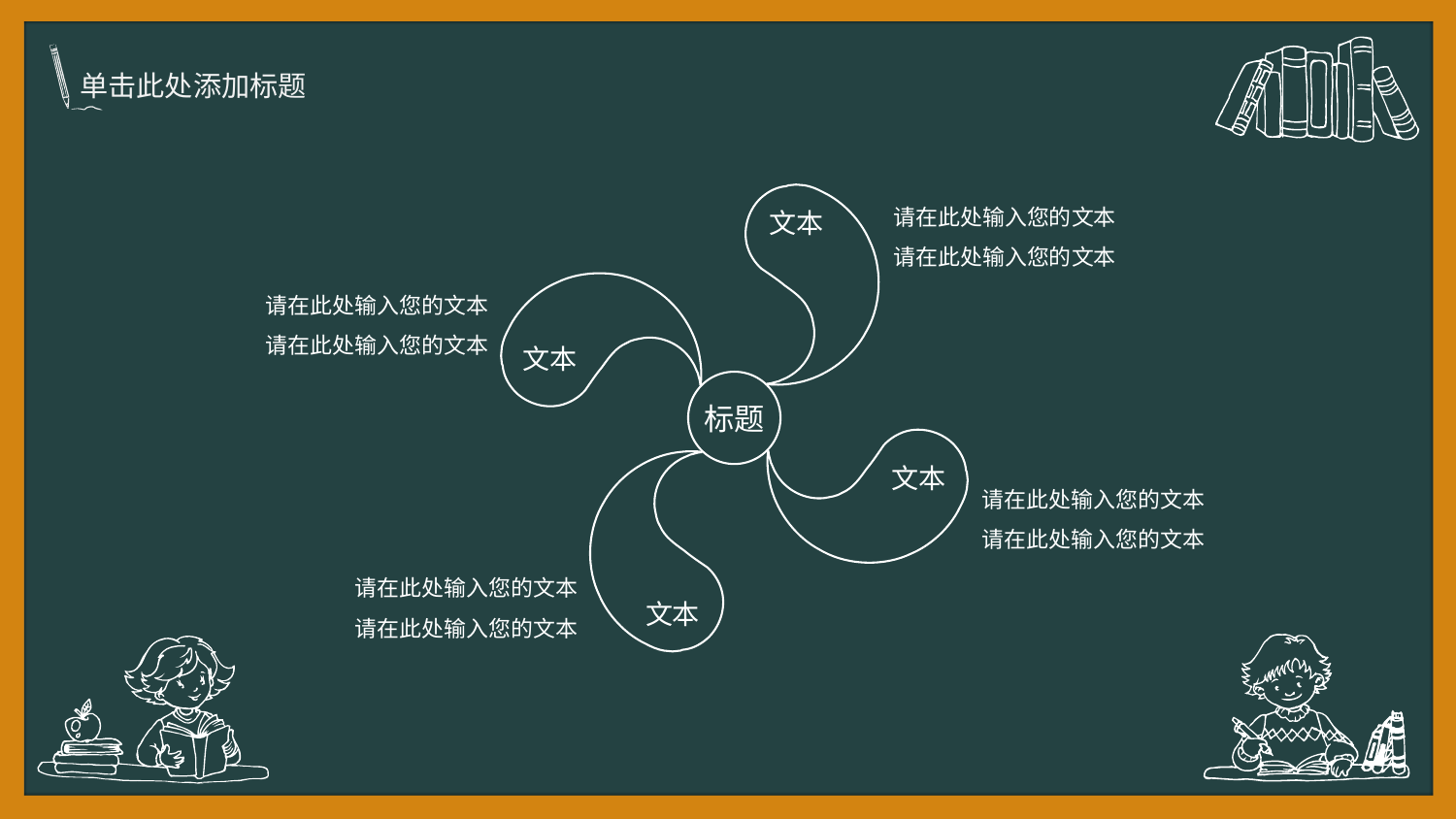

请在此处输入您的文本
请在此处输入您的文本
文本
请在此处输入您的文本
请在此处输入您的文本
文本
标题
文本
文本
请在此处输入您的文本
请在此处输入您的文本
请在此处输入您的文本
请在此处输入您的文本